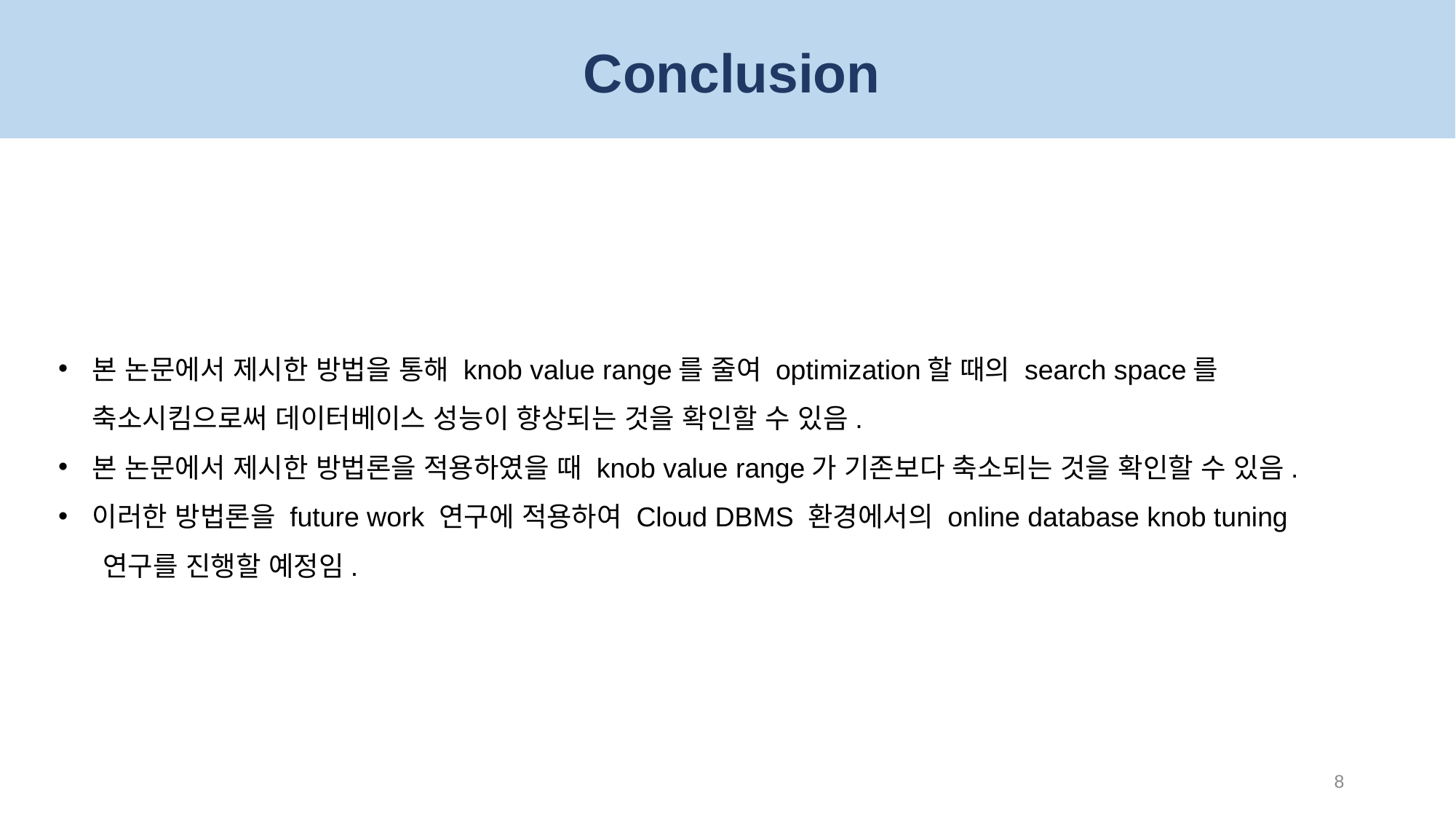

# Conclusion
본 논문에서 제시한 방법을 통해 knob value range를 줄여 optimization할 때의 search space를 축소시킴으로써 데이터베이스 성능이 향상되는 것을 확인할 수 있음.
본 논문에서 제시한 방법론을 적용하였을 때 knob value range가 기존보다 축소되는 것을 확인할 수 있음.
이러한 방법론을 future work 연구에 적용하여 Cloud DBMS 환경에서의 online database knob tuning
     연구를 진행할 예정임.
8